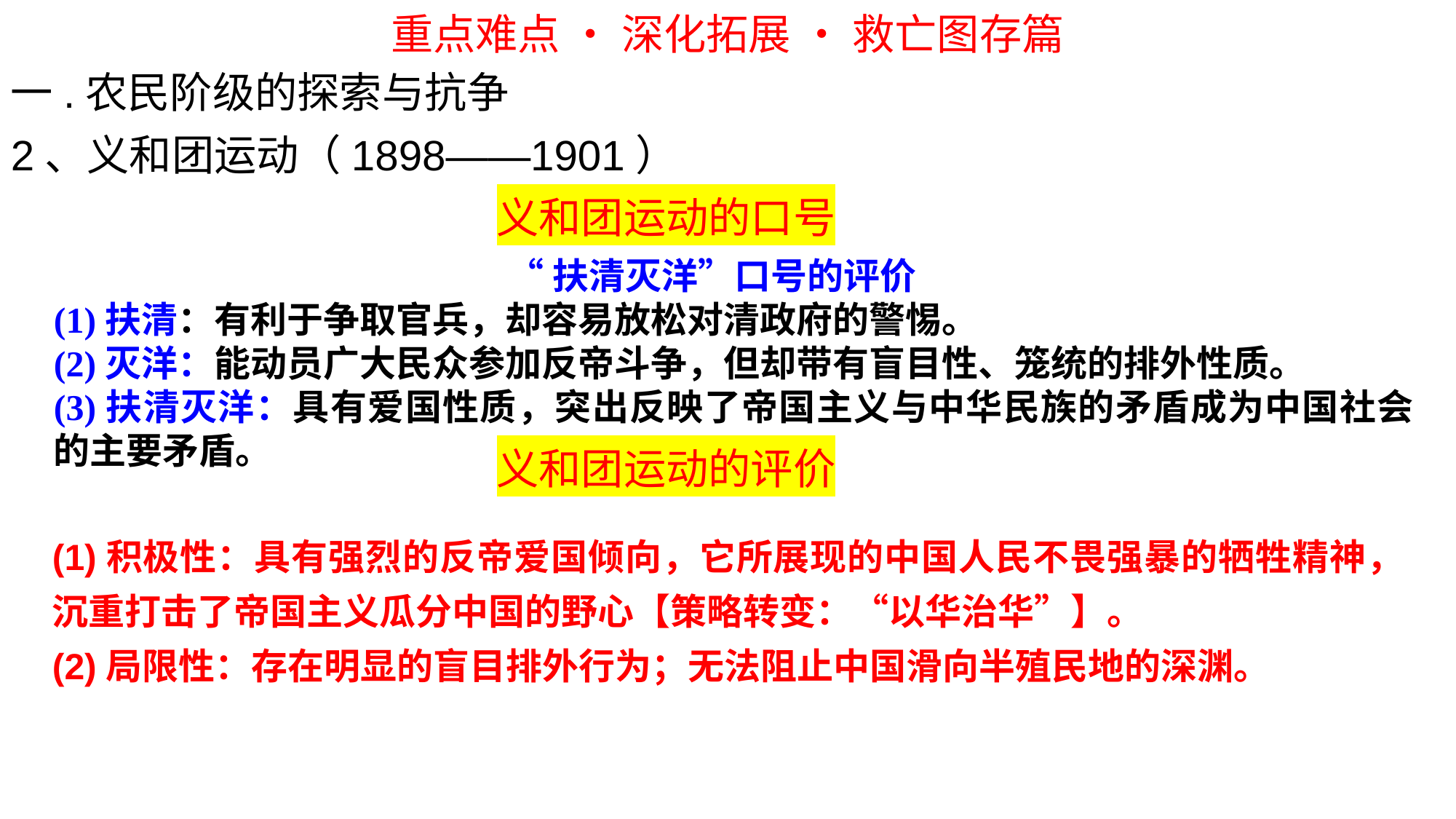

重点难点 • 深化拓展 • 救亡图存篇

一.农民阶级的探索与抗争
2、义和团运动（1898——1901）
义和团运动的口号
“扶清灭洋”口号的评价
	(1)扶清：有利于争取官兵，却容易放松对清政府的警惕。
	(2)灭洋：能动员广大民众参加反帝斗争，但却带有盲目性、笼统的排外性质。
	(3)扶清灭洋：具有爱国性质，突出反映了帝国主义与中华民族的矛盾成为中国社会的主要矛盾。
义和团运动的评价
(1)积极性：具有强烈的反帝爱国倾向，它所展现的中国人民不畏强暴的牺牲精神，沉重打击了帝国主义瓜分中国的野心【策略转变：“以华治华”】。
(2)局限性：存在明显的盲目排外行为；无法阻止中国滑向半殖民地的深渊。